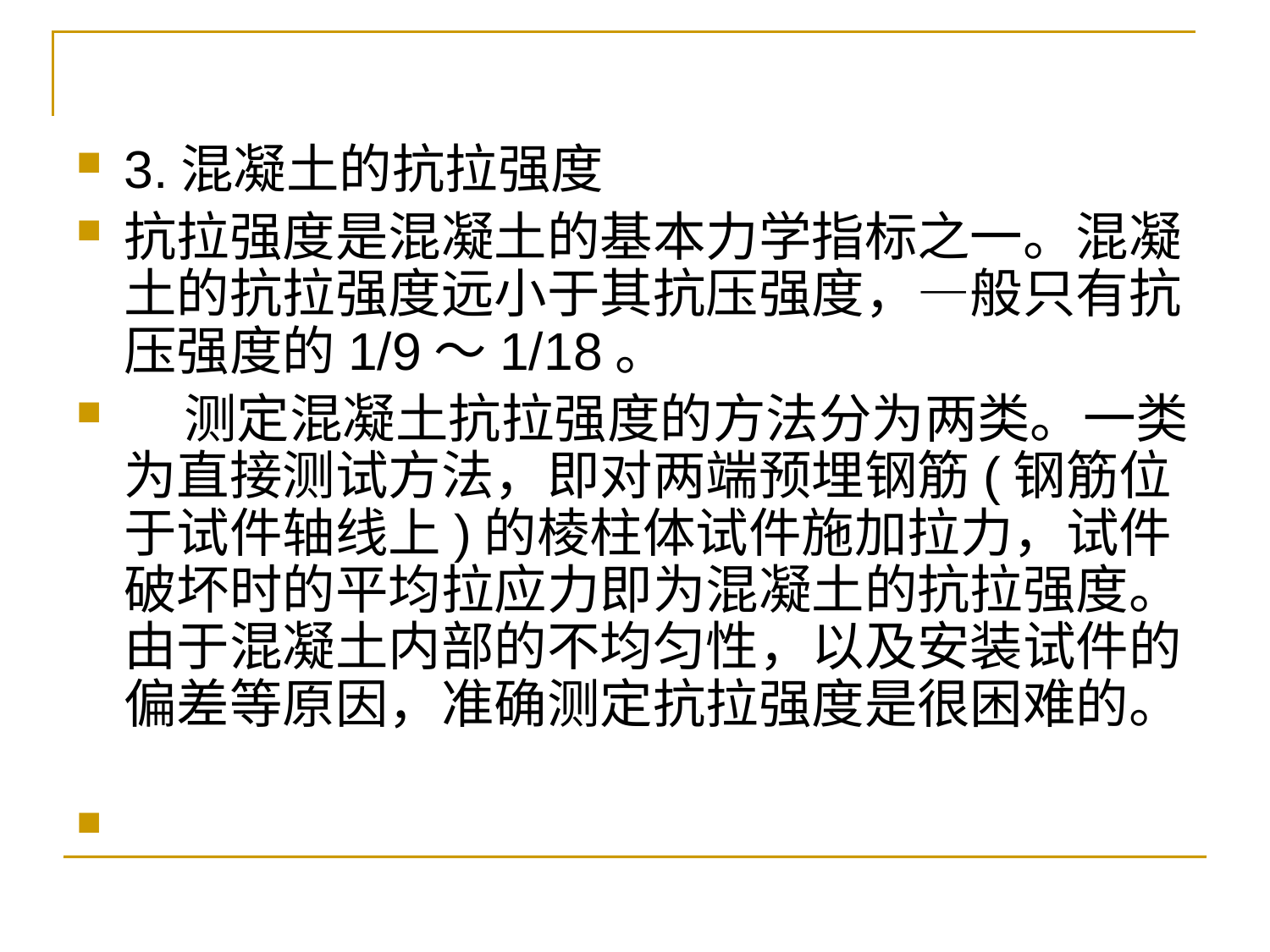

3.混凝土的抗拉强度
抗拉强度是混凝土的基本力学指标之一。混凝土的抗拉强度远小于其抗压强度，—般只有抗压强度的1/9～1/18。
    测定混凝土抗拉强度的方法分为两类。一类为直接测试方法，即对两端预埋钢筋(钢筋位于试件轴线上)的棱柱体试件施加拉力，试件破坏时的平均拉应力即为混凝土的抗拉强度。由于混凝土内部的不均匀性，以及安装试件的偏差等原因，准确测定抗拉强度是很困难的。